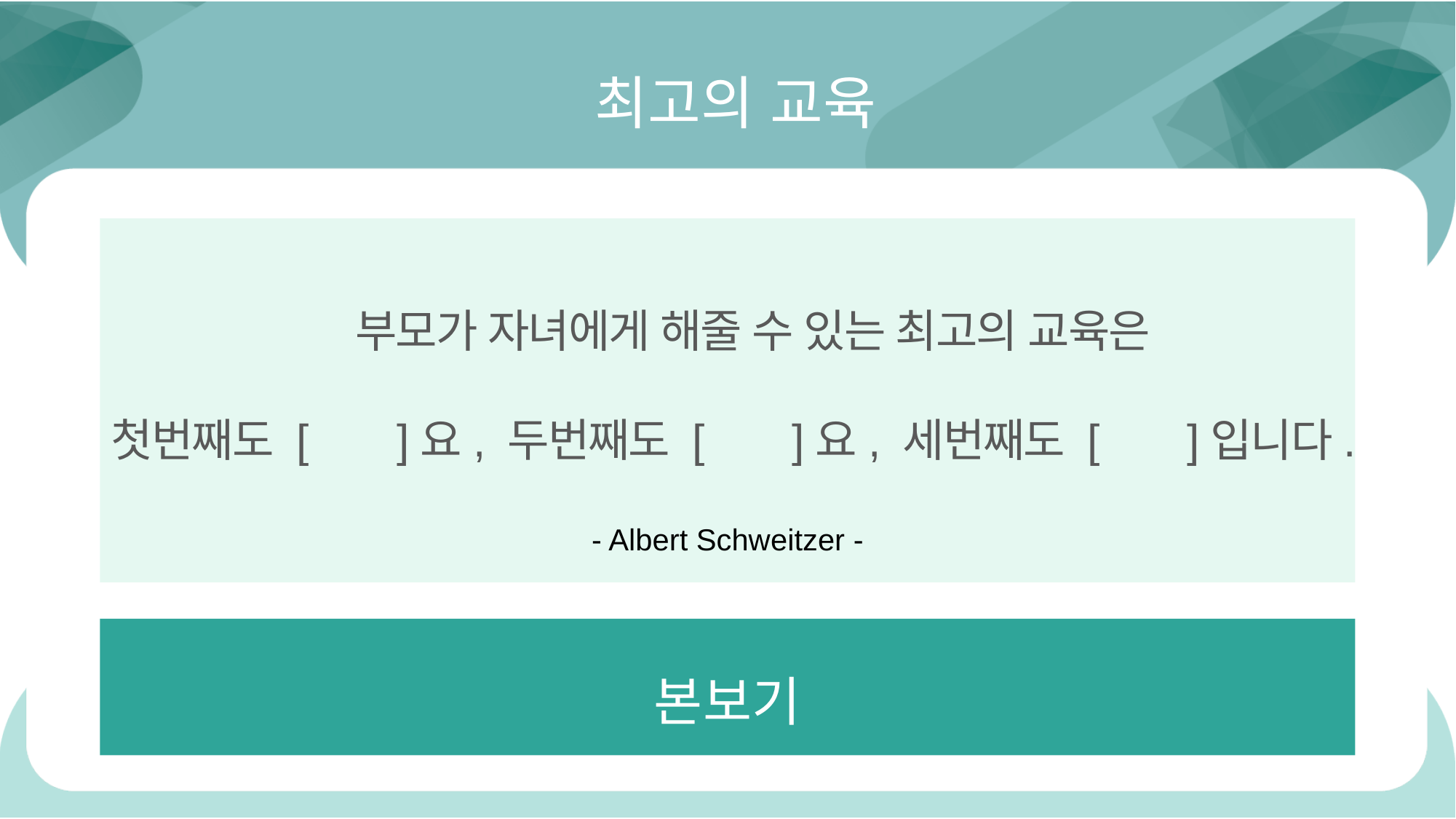

최고의 교육
   부모가 자녀에게 해줄 수 있는 최고의 교육은
첫번째도 [        ]요, 두번째도 [        ]요, 세번째도 [        ]입니다.

- Albert Schweitzer -
본보기